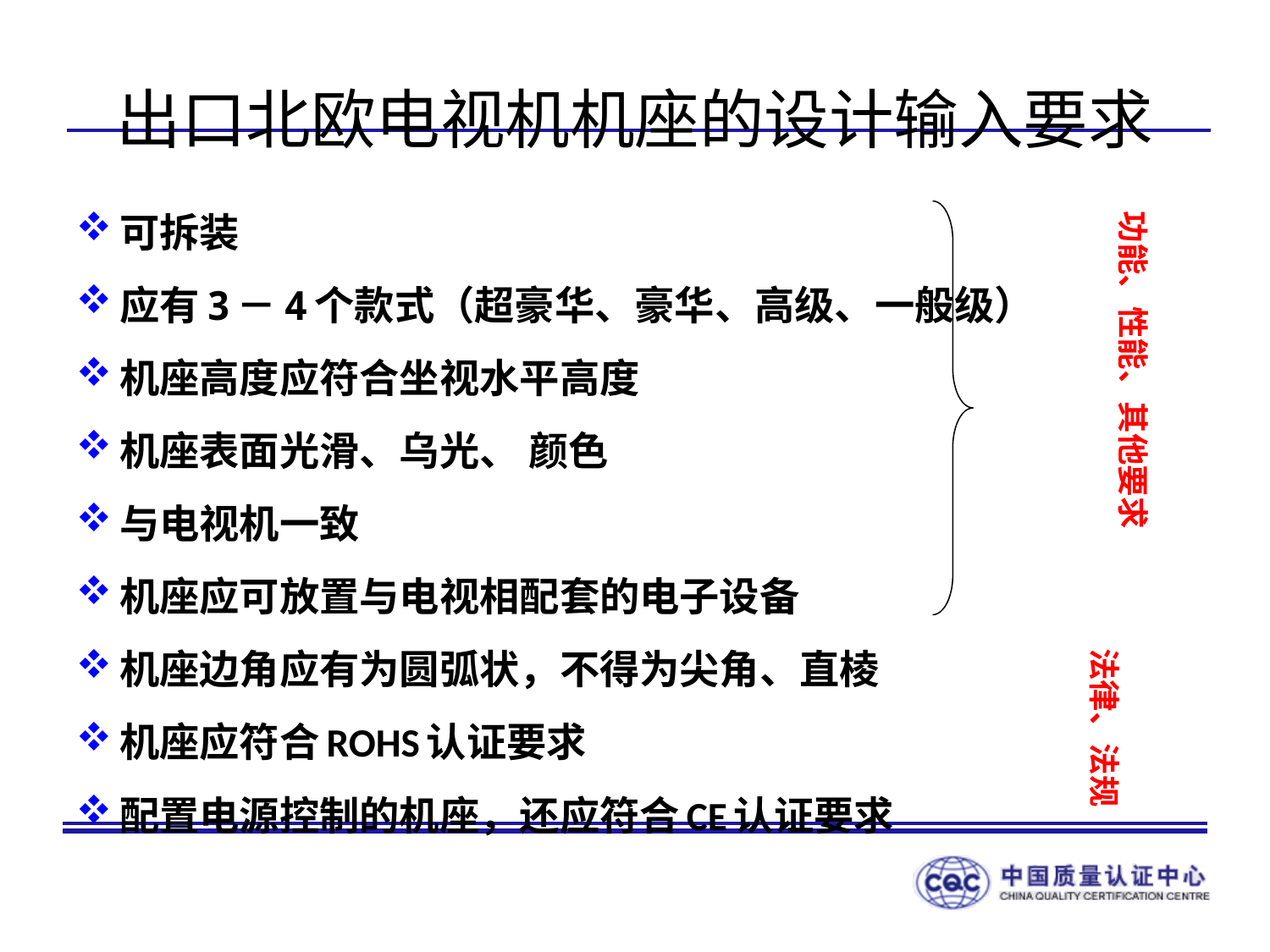

# 出口北欧电视机机座的设计输入要求
可拆装
应有3－4个款式（超豪华、豪华、高级、一般级）
机座高度应符合坐视水平高度
机座表面光滑、乌光、 颜色
与电视机一致
机座应可放置与电视相配套的电子设备
机座边角应有为圆弧状，不得为尖角、直棱
机座应符合ROHS认证要求
配置电源控制的机座，还应符合CE认证要求

功能、性能、其他要求

法律、法规
180